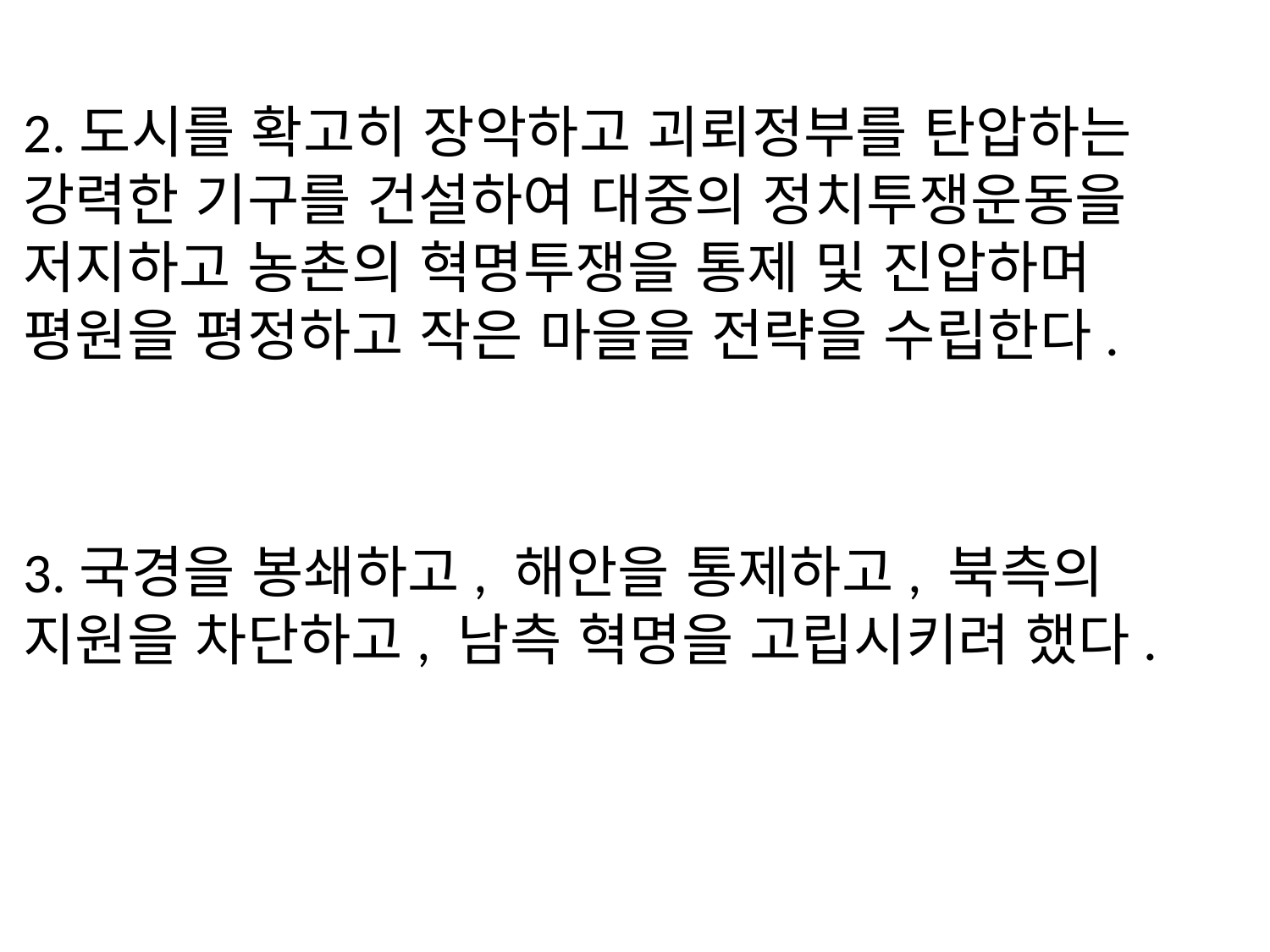

2.도시를 확고히 장악하고 괴뢰정부를 탄압하는 강력한 기구를 건설하여 대중의 정치투쟁운동을 저지하고 농촌의 혁명투쟁을 통제 및 진압하며 평원을 평정하고 작은 마을을 전략을 수립한다.

3.국경을 봉쇄하고, 해안을 통제하고, 북측의 지원을 차단하고, 남측 혁명을 고립시키려 했다.